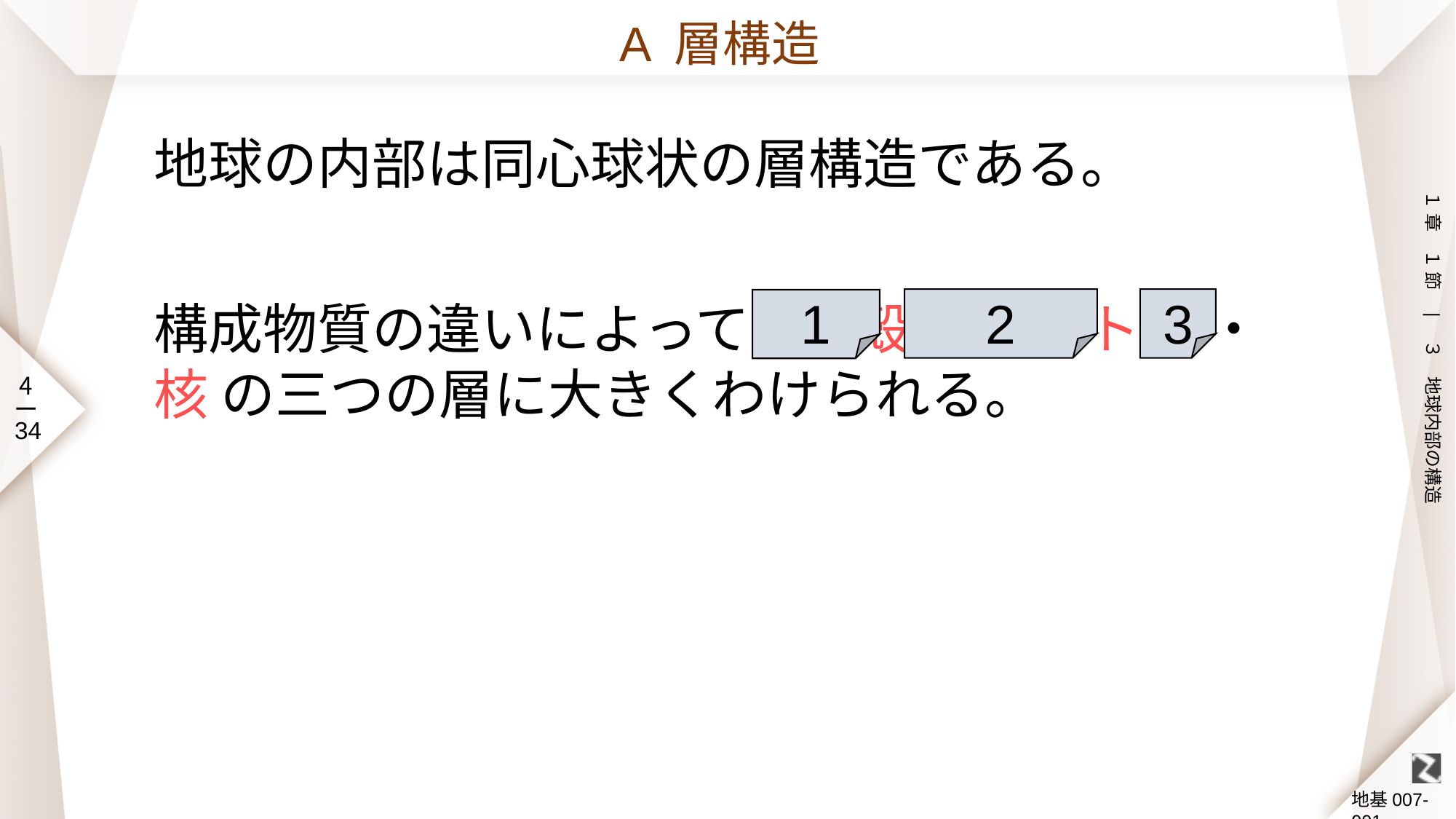

# A 層構造
地球の内部は同心球状の層構造である。
構成物質の違いによって，地殻 ・マントル ・ 核 の三つの層に大きくわけられる。
2
3
1